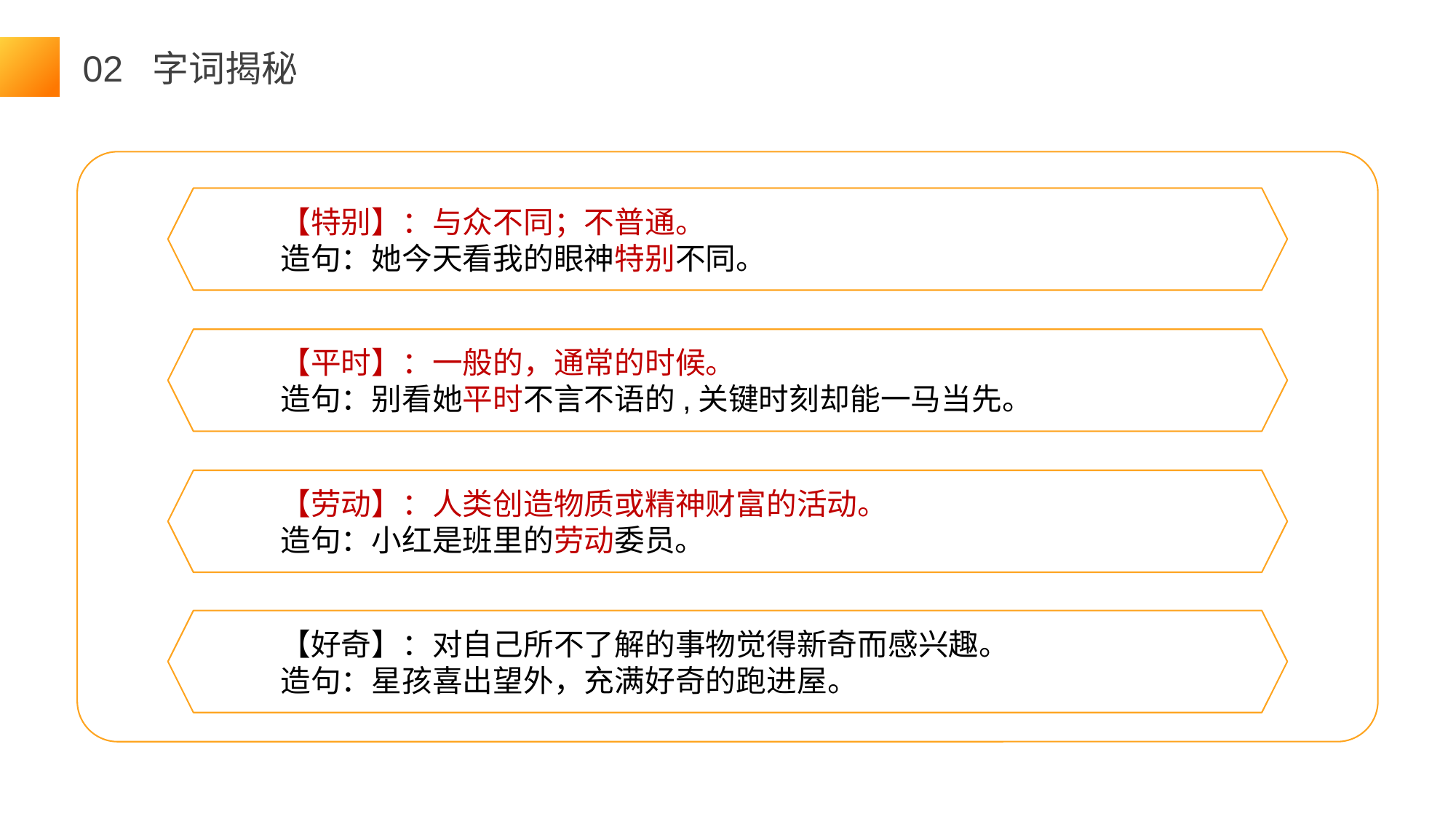

02  字词揭秘
【特别】：与众不同；不普通。
造句：她今天看我的眼神特别不同。
【平时】：一般的，通常的时候。
造句：别看她平时不言不语的,关键时刻却能一马当先。
【劳动】：人类创造物质或精神财富的活动。
造句：小红是班里的劳动委员。
【好奇】：对自己所不了解的事物觉得新奇而感兴趣。
造句：星孩喜出望外，充满好奇的跑进屋。